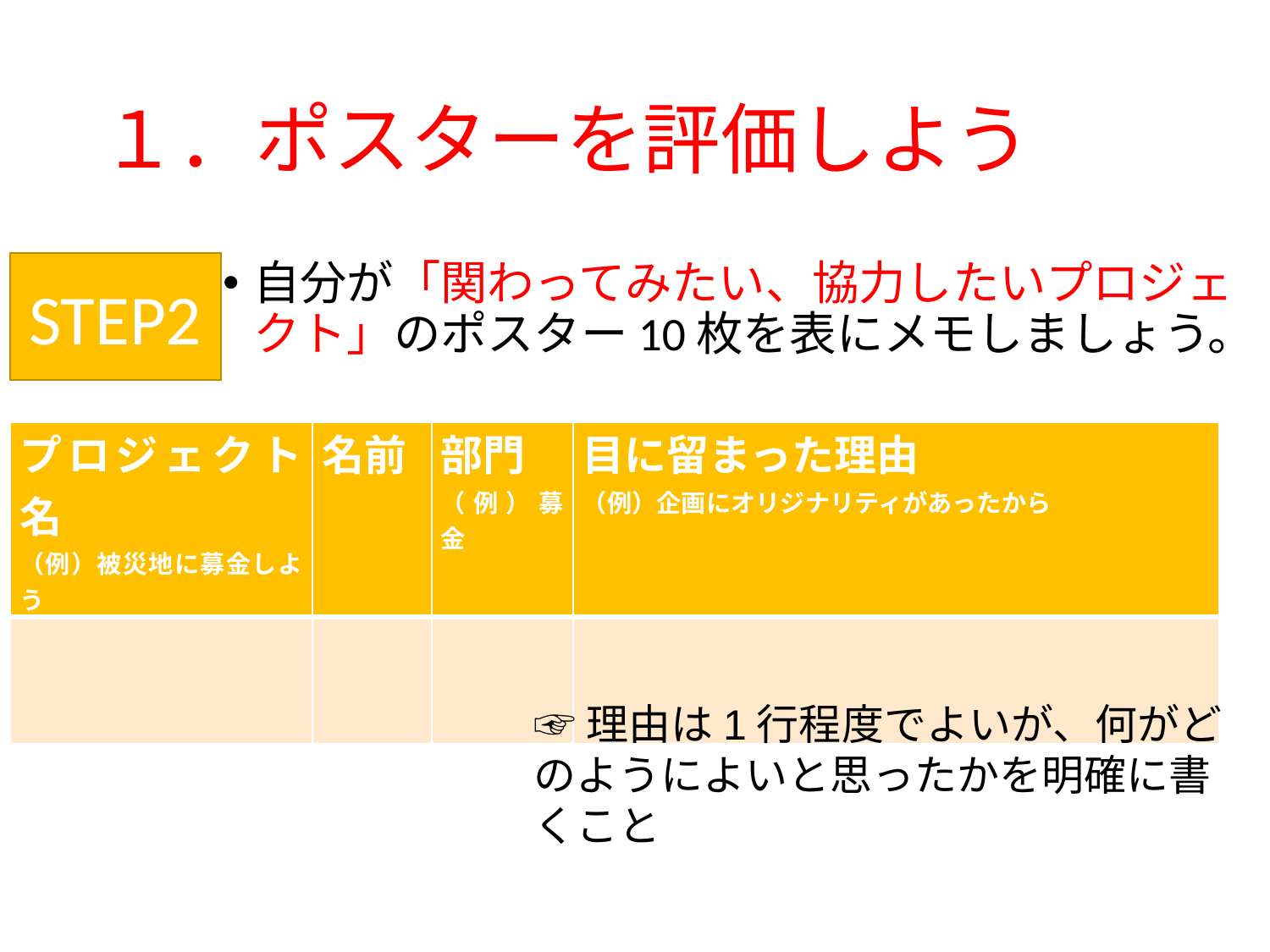

# １．ポスターを評価しよう
STEP2
自分が「関わってみたい、協力したいプロジェクト」のポスター10枚を表にメモしましょう。
| プロジェクト名 （例）被災地に募金しよう | 名前 | 部門 （例）募金 | 目に留まった理由 （例）企画にオリジナリティがあったから |
| --- | --- | --- | --- |
|  |  |  |  |
☞理由は1行程度でよいが、何がどのようによいと思ったかを明確に書くこと